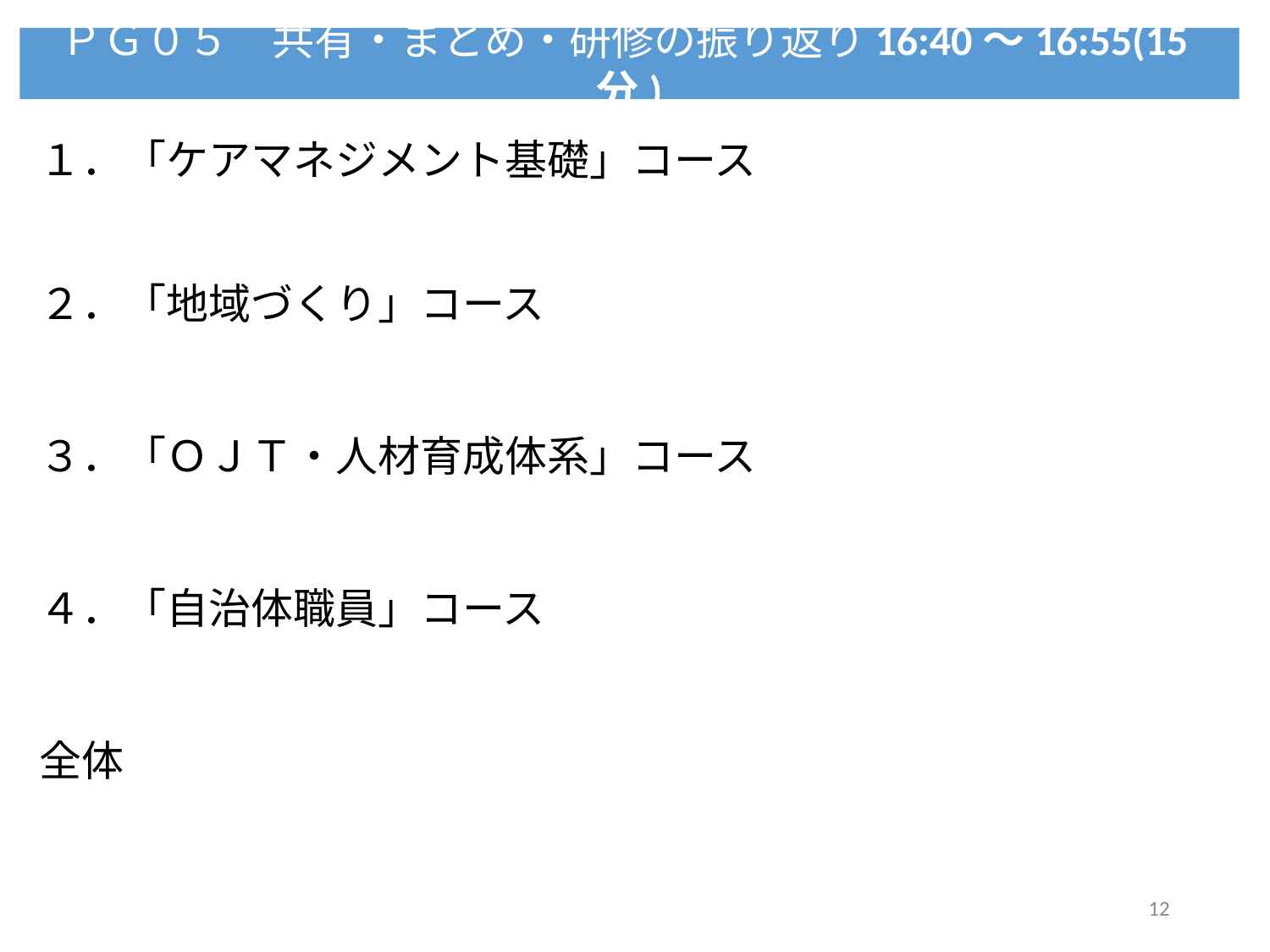

ＰＧ０５　共有・まとめ・研修の振り返り16:40～16:55(15分)
１．「ケアマネジメント基礎」コース

２．「地域づくり」コース

３．「ＯＪＴ・人材育成体系」コース

４．「自治体職員」コース

全体

12